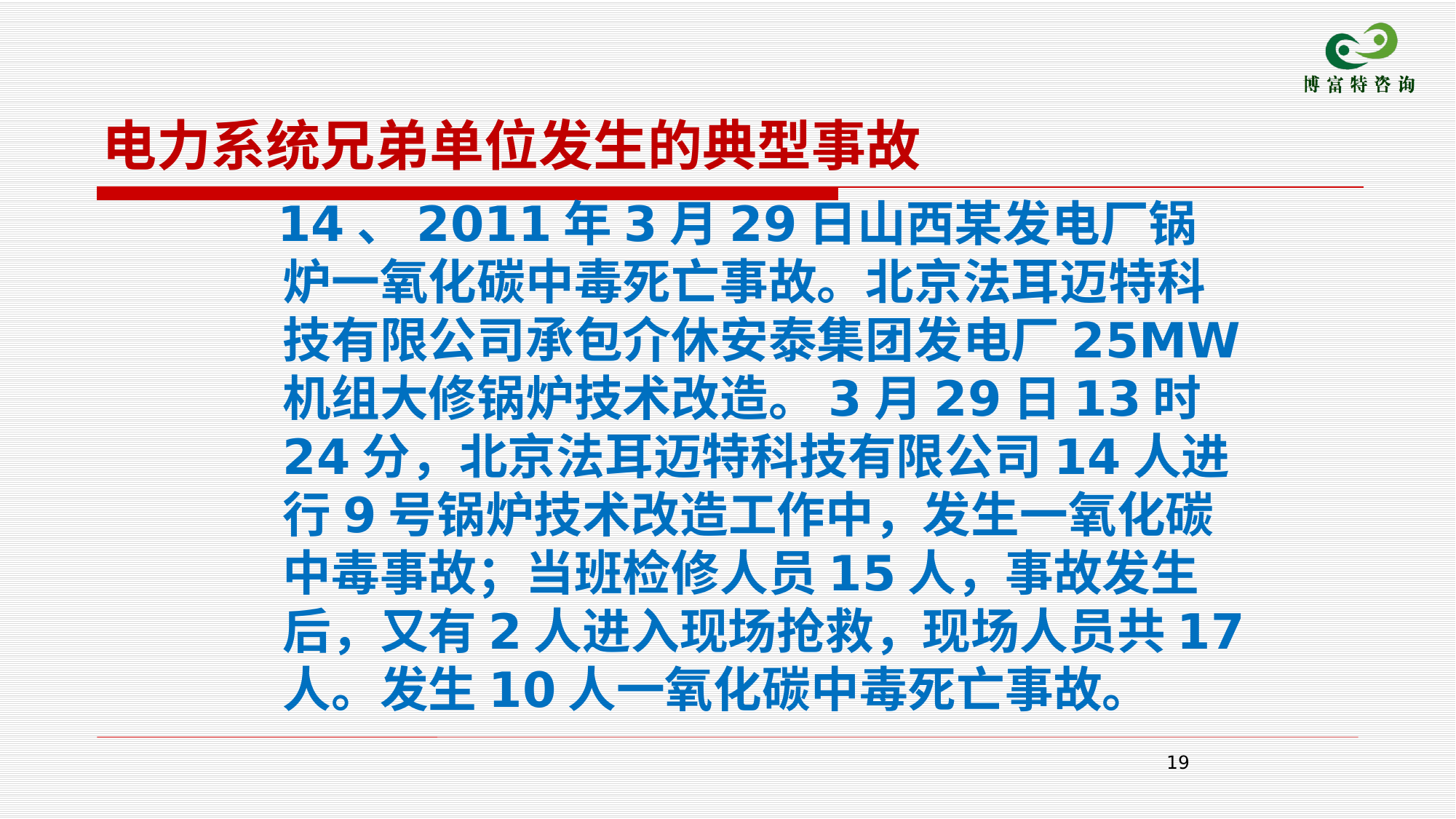

电力系统兄弟单位发生的典型事故
   14、2011年3月29日山西某发电厂锅炉一氧化碳中毒死亡事故。北京法耳迈特科技有限公司承包介休安泰集团发电厂25MW机组大修锅炉技术改造。3月29日13时24分，北京法耳迈特科技有限公司14人进行9号锅炉技术改造工作中，发生一氧化碳中毒事故；当班检修人员15人，事故发生后，又有2人进入现场抢救，现场人员共17人。发生10人一氧化碳中毒死亡事故。

19